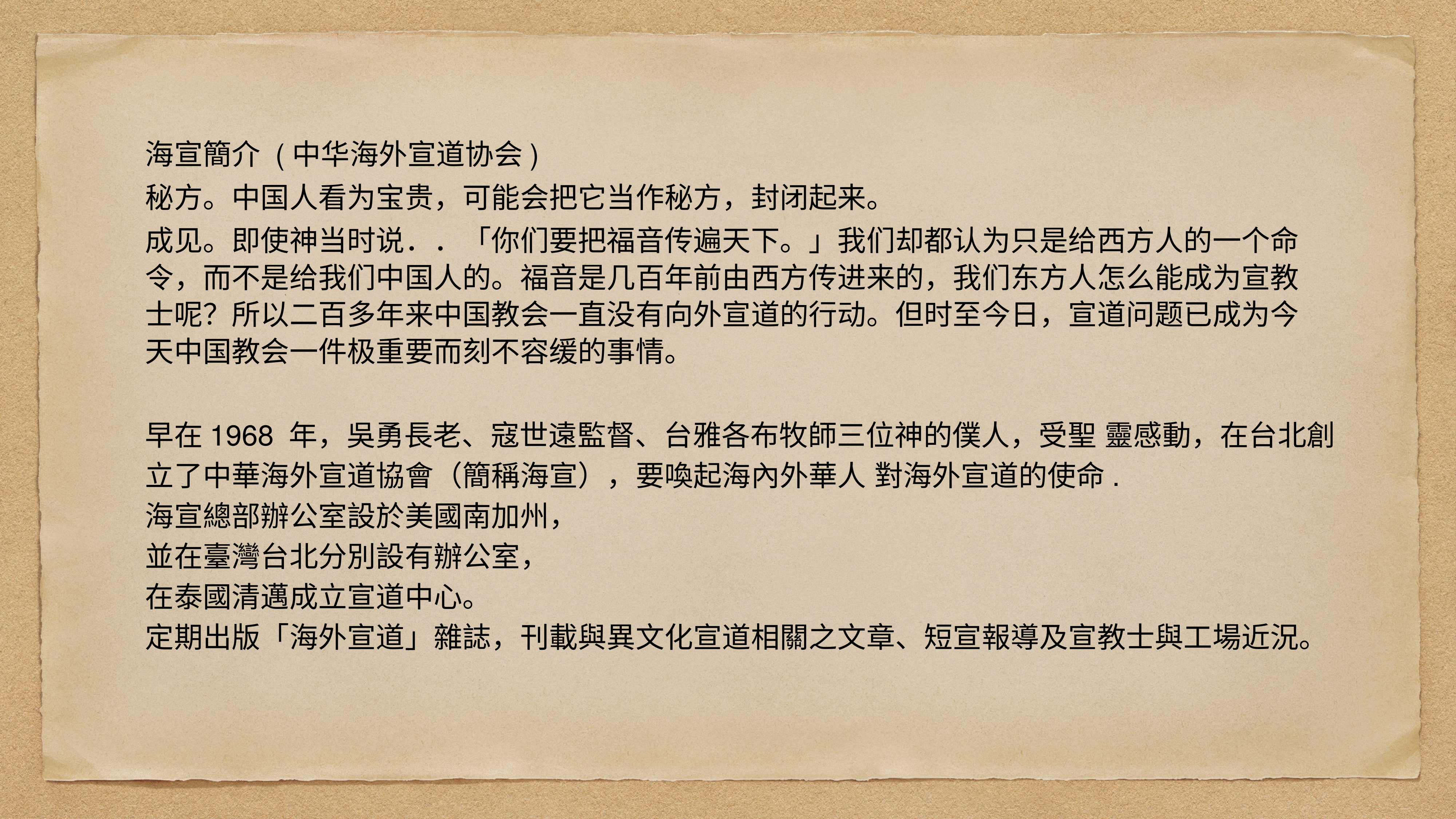

海宣簡介 (中华海外宣道协会)
秘方。中国人看为宝贵，可能会把它当作秘方，封闭起来。
成见。即使神当时说．．「你们要把福音传遍天下。」我们却都认为只是给西方人的一个命令，而不是给我们中国人的。福音是几百年前由西方传进来的，我们东方人怎么能成为宣教士呢？所以二百多年来中国教会一直没有向外宣道的行动。但时至今日，宣道问题已成为今天中国教会一件极重要而刻不容缓的事情。

早在1968 年，吳勇長老、寇世遠監督、台雅各布牧師三位神的僕人，受聖 靈感動，在台北創立了中華海外宣道協會（簡稱海宣），要喚起海內外華人 對海外宣道的使命.
海宣總部辦公室設於美國南加州，
並在臺灣台北分別設有辦公室，
在泰國清邁成立宣道中心。
定期出版「海外宣道」雜誌，刊載與異文化宣道相關之文章、短宣報導及宣教士與工場近況。